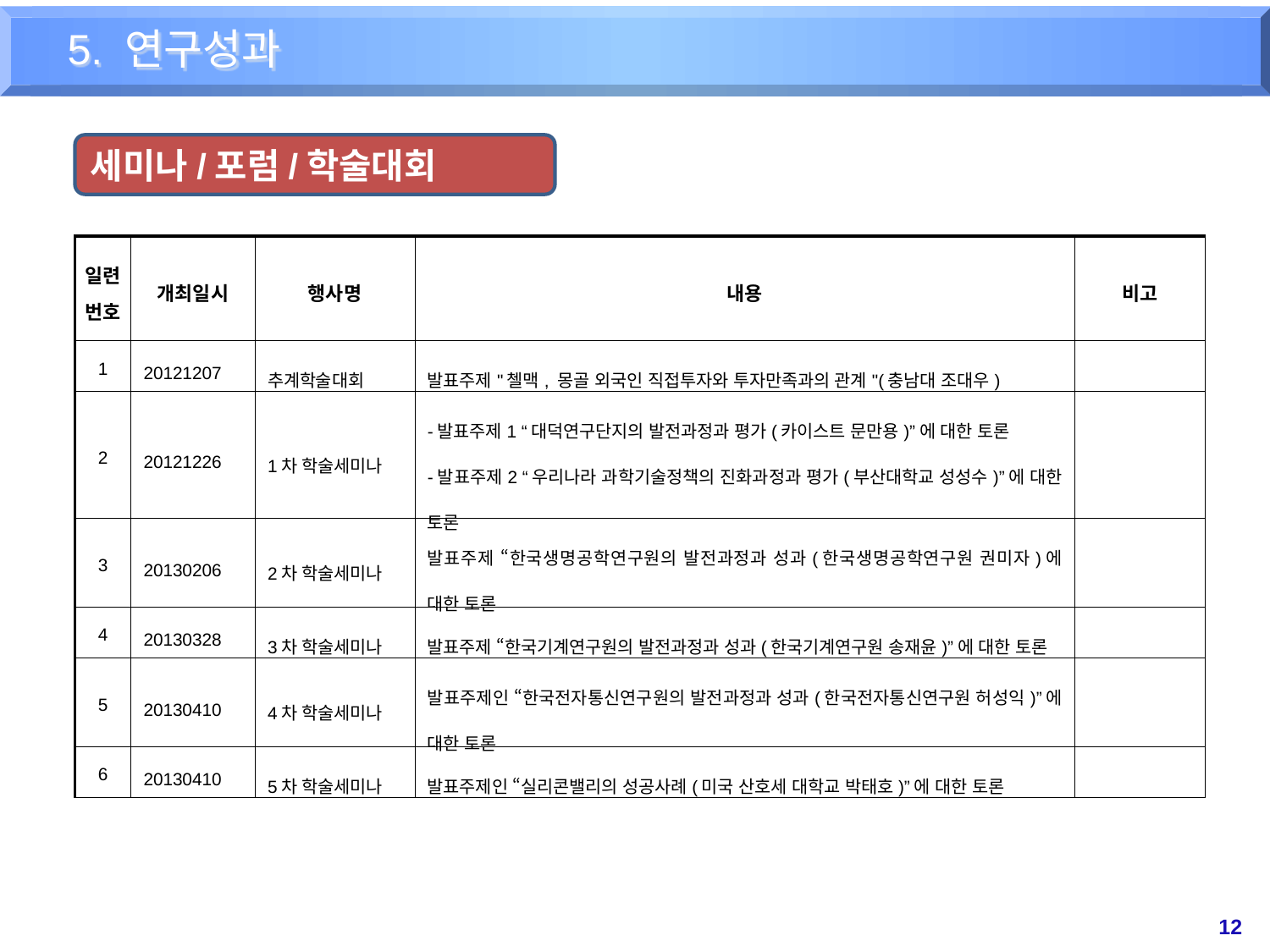

5. 연구성과
세미나/포럼/학술대회
| 일련 번호 | 개최일시 | 행사명 | 내용 | 비고 |
| --- | --- | --- | --- | --- |
| 1 | 20121207 | 추계학술대회 | 발표주제"첼맥, 몽골 외국인 직접투자와 투자만족과의 관계"(충남대 조대우) |  |
| 2 | 20121226 | 1차 학술세미나 | -발표주제1 “대덕연구단지의 발전과정과 평가(카이스트 문만용)”에 대한 토론 -발표주제2 “우리나라 과학기술정책의 진화과정과 평가(부산대학교 성성수)”에 대한 토론 |  |
| 3 | 20130206 | 2차 학술세미나 | 발표주제 “한국생명공학연구원의 발전과정과 성과(한국생명공학연구원 권미자)에 대한 토론 |  |
| 4 | 20130328 | 3차 학술세미나 | 발표주제 “한국기계연구원의 발전과정과 성과(한국기계연구원 송재윤)”에 대한 토론 |  |
| 5 | 20130410 | 4차 학술세미나 | 발표주제인 “한국전자통신연구원의 발전과정과 성과(한국전자통신연구원 허성익)”에 대한 토론 |  |
| 6 | 20130410 | 5차 학술세미나 | 발표주제인 “실리콘밸리의 성공사례(미국 산호세 대학교 박태호)”에 대한 토론 |  |
12